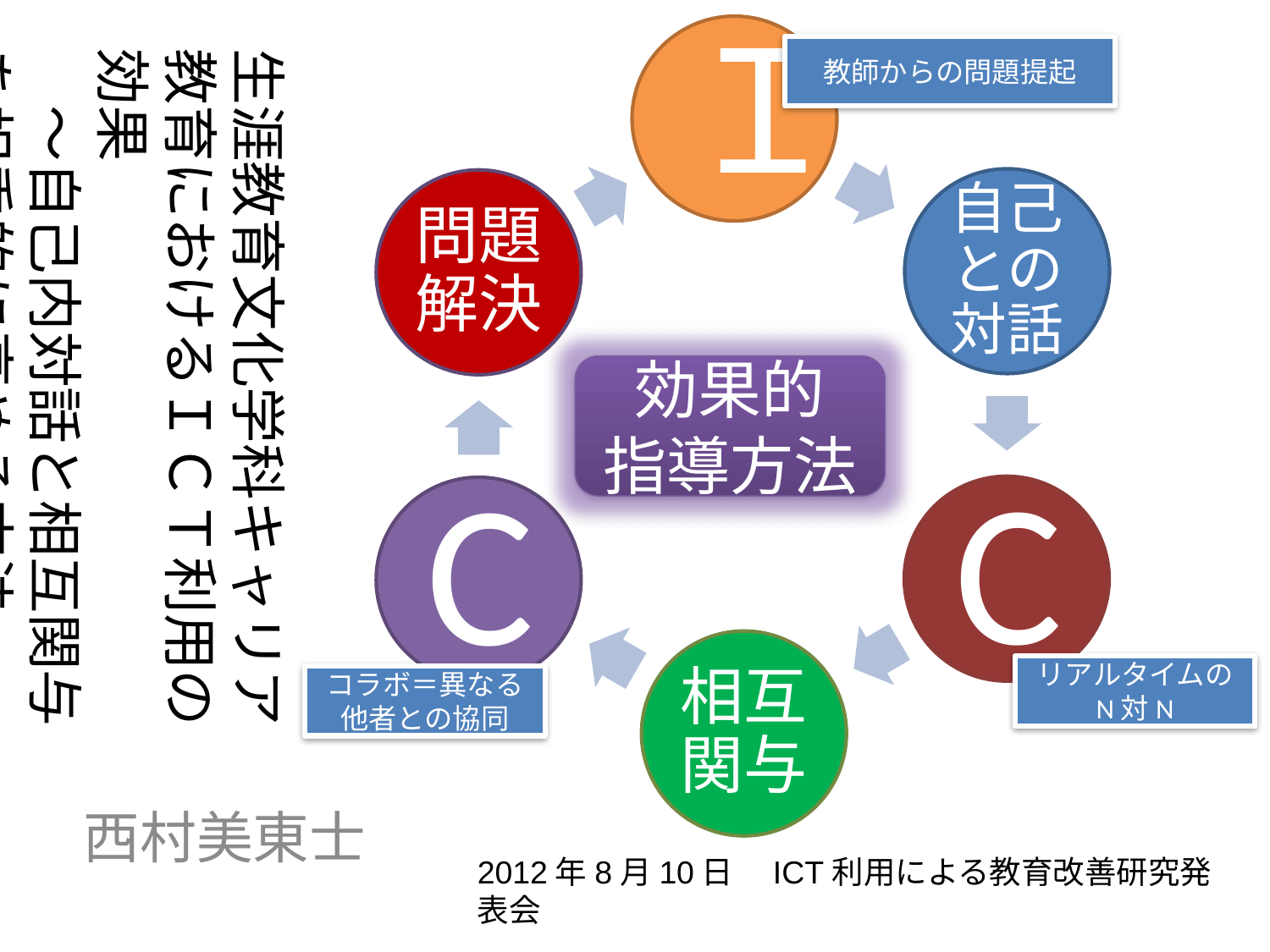

Ｉ

自己との対話

C

相互関与

C

問題解決

生涯教育文化学科キャリア教育におけるＩＣＴ利用の効果
　～自己内対話と相互関与を相乗的に高める方法
教師からの問題提起
効果的
指導方法
リアルタイムの
N対N
コラボ＝異なる
他者との協同
西村美東士
2012年8月10日　ICT利用による教育改善研究発表会